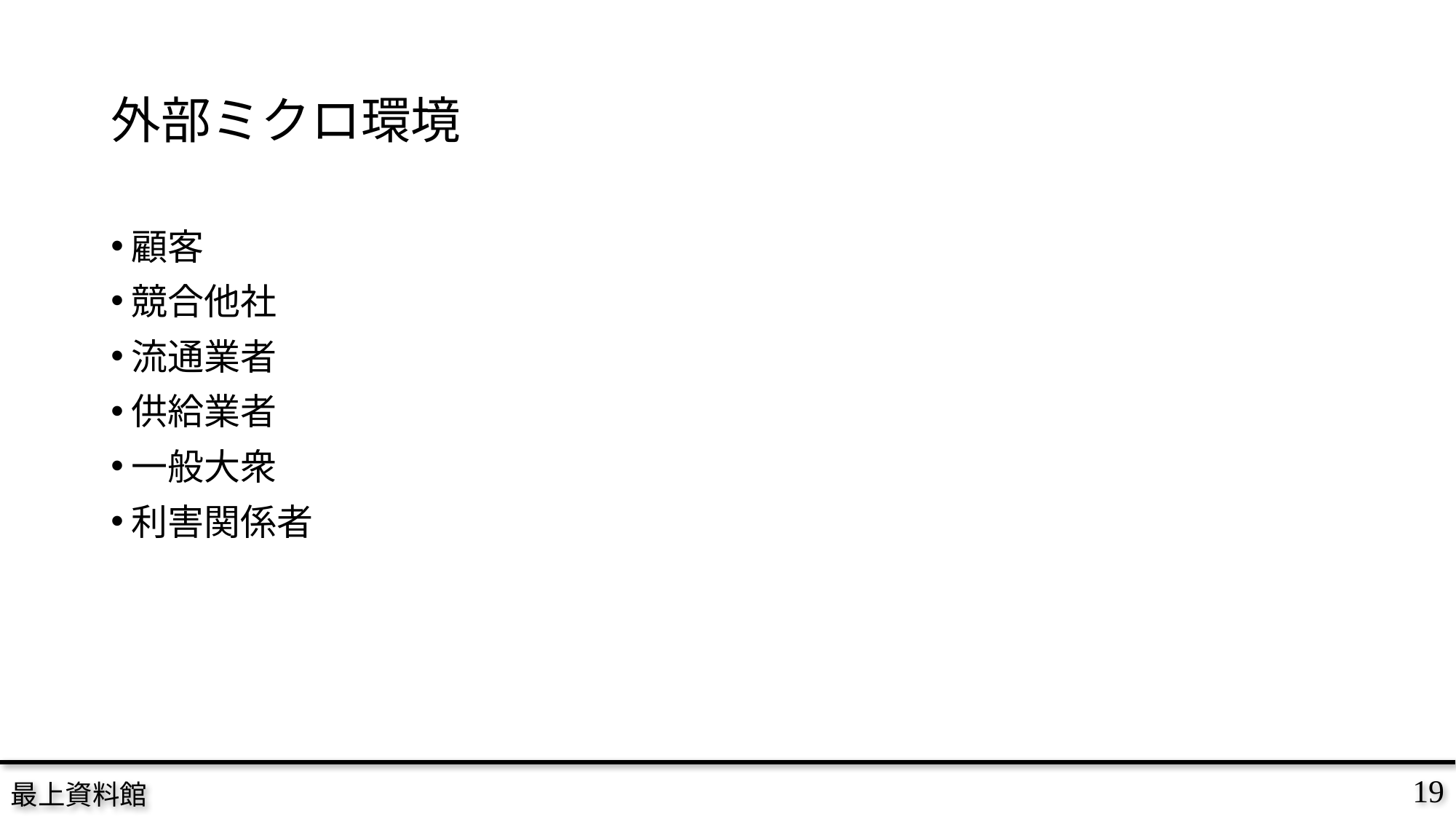

# 外部ミクロ環境
顧客
競合他社
流通業者
供給業者
一般大衆
利害関係者